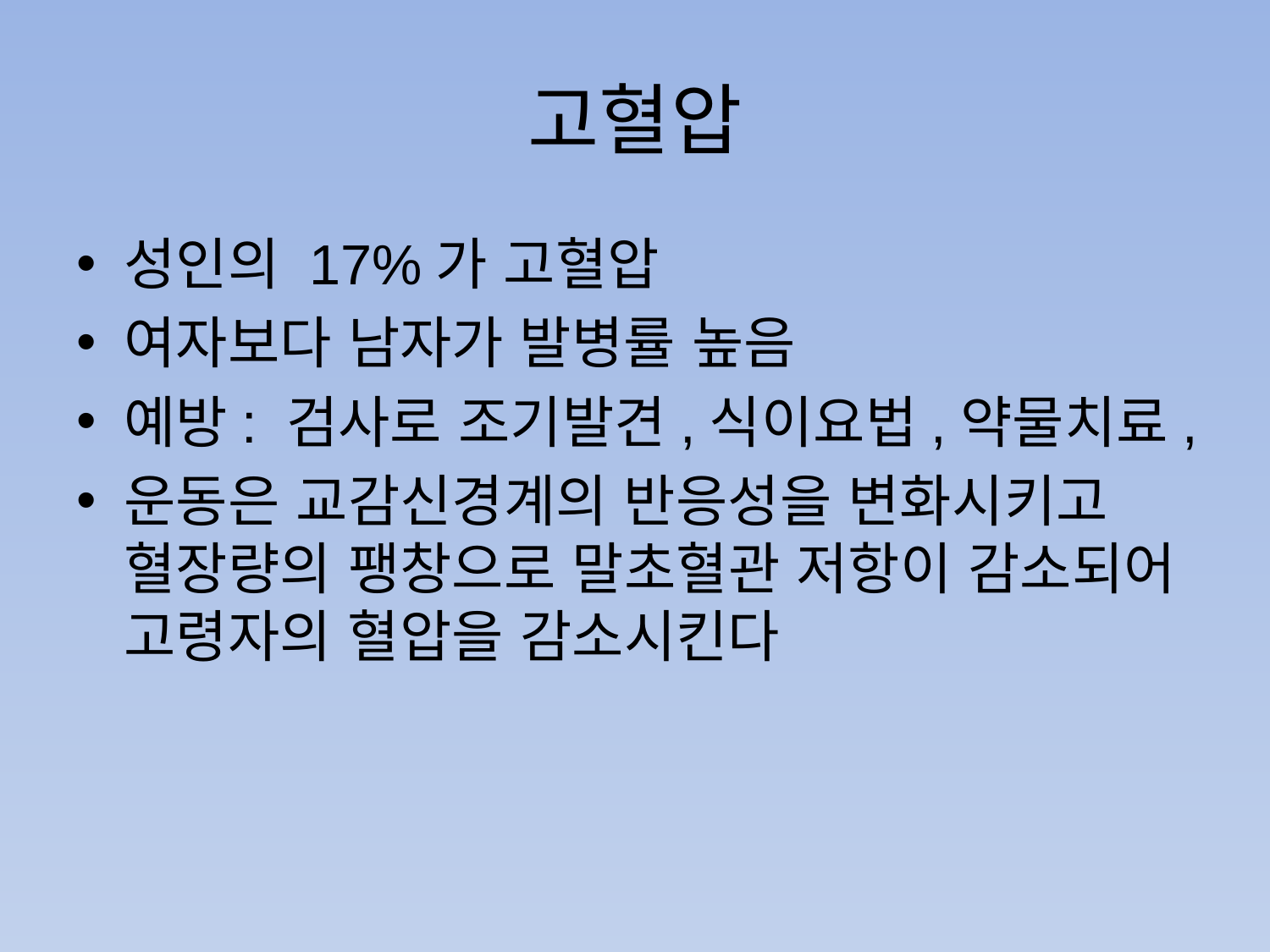

# 고혈압
성인의 17%가 고혈압
여자보다 남자가 발병률 높음
예방: 검사로 조기발견,식이요법,약물치료,
운동은 교감신경계의 반응성을 변화시키고 혈장량의 팽창으로 말초혈관 저항이 감소되어 고령자의 혈압을 감소시킨다